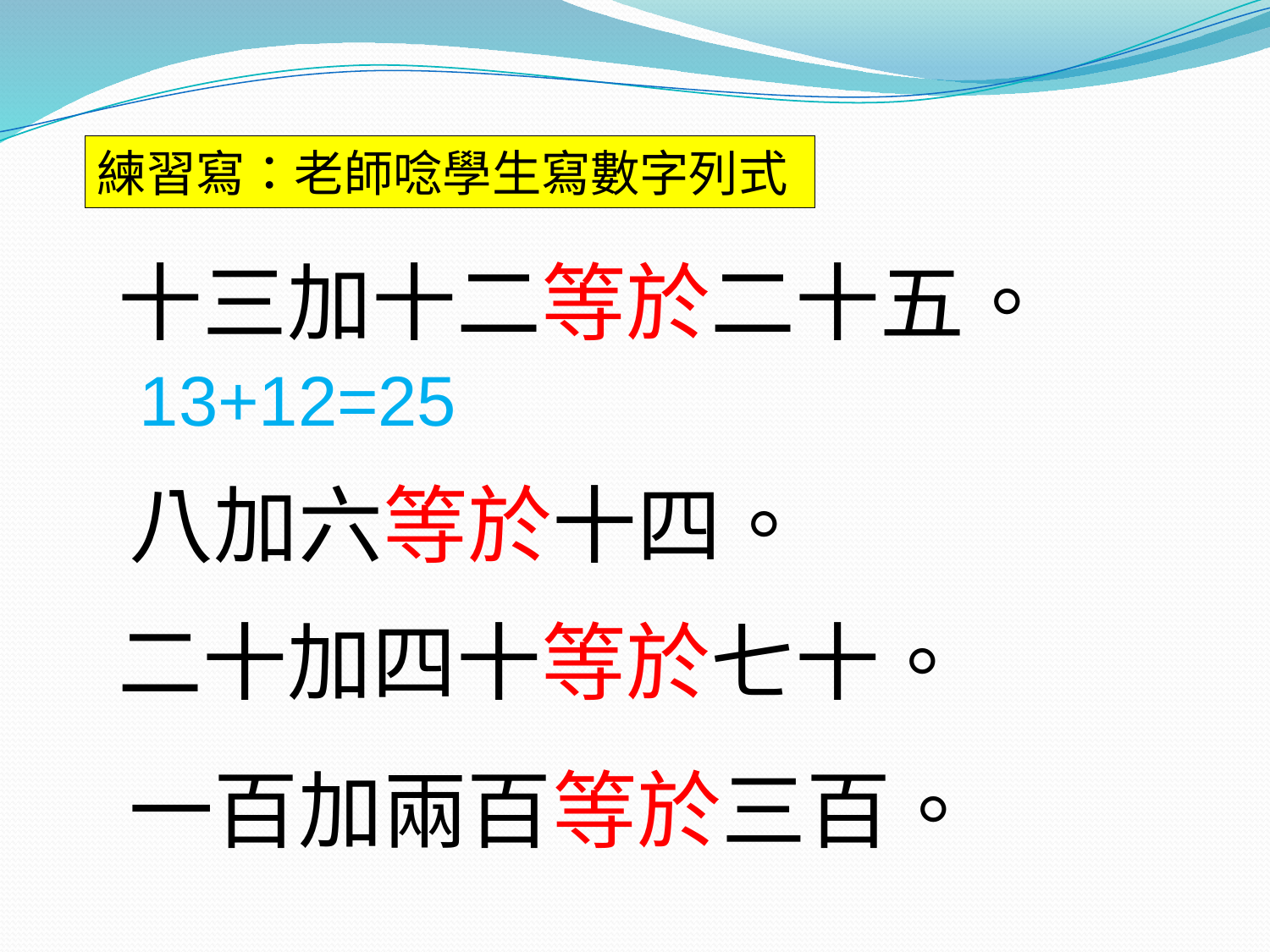

練習寫：老師唸學生寫數字列式
十三加十二等於二十五。
13+12=25
八加六等於十四。
二十加四十等於七十。
一百加兩百等於三百。